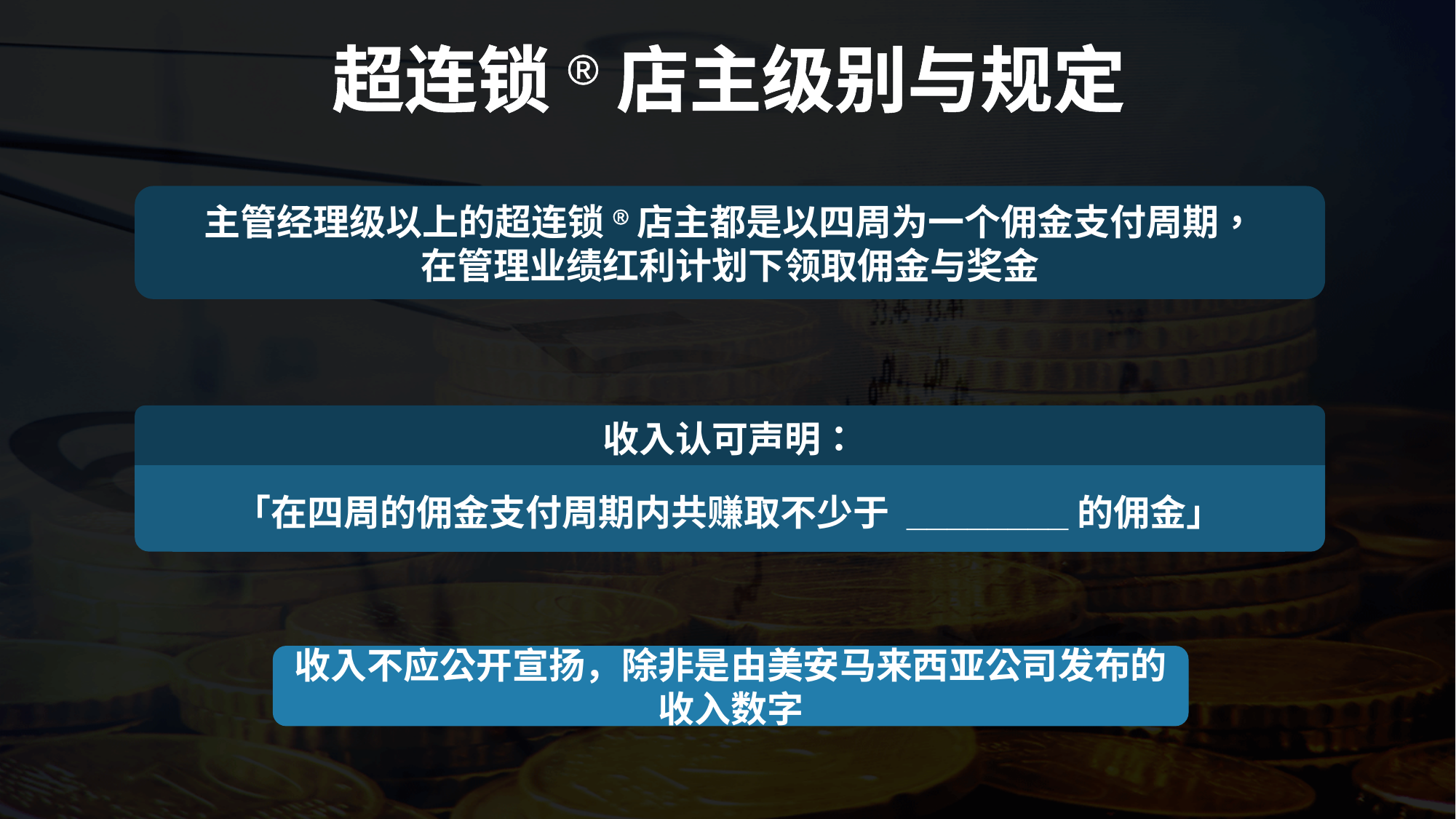

超连锁®店主级别与规定

主管经理级以上的超连锁®店主都是以四周为一个佣金支付周期，
在管理业绩红利计划下领取佣金与奖金

收入认可声明：

「在四周的佣金支付周期内共赚取不少于 ________的佣金」

收入不应公开宣扬，除非是由美安马来西亚公司发布的收入数字